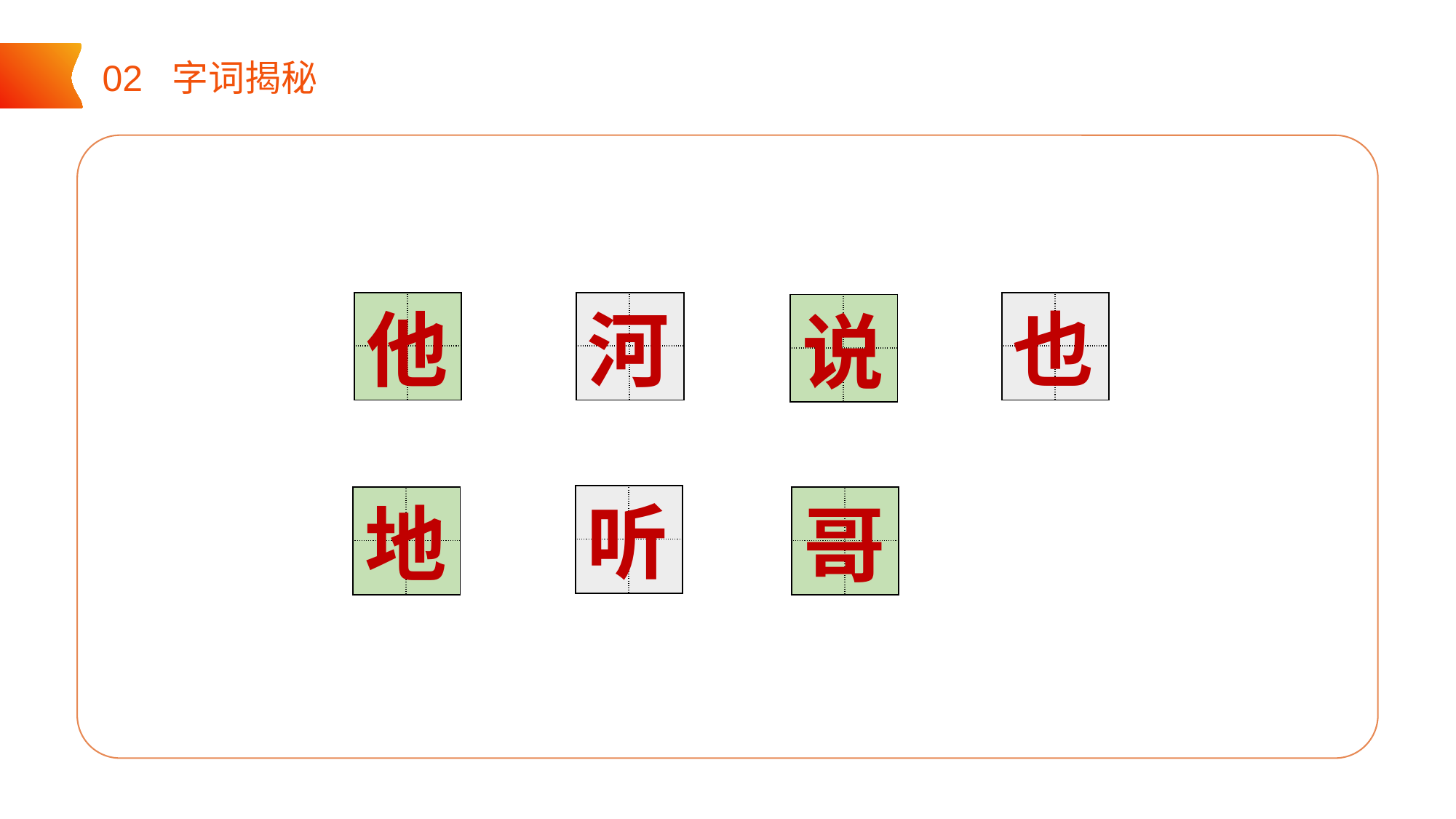

02  字词揭秘

|  |  |
| --- | --- |
|  |  |
|  |  |
| --- | --- |
|  |  |
|  |  |
| --- | --- |
|  |  |
河
也
他
|  |  |
| --- | --- |
|  |  |
说
听
|  |  |
| --- | --- |
|  |  |
|  |  |
| --- | --- |
|  |  |
|  |  |
| --- | --- |
|  |  |
地
哥